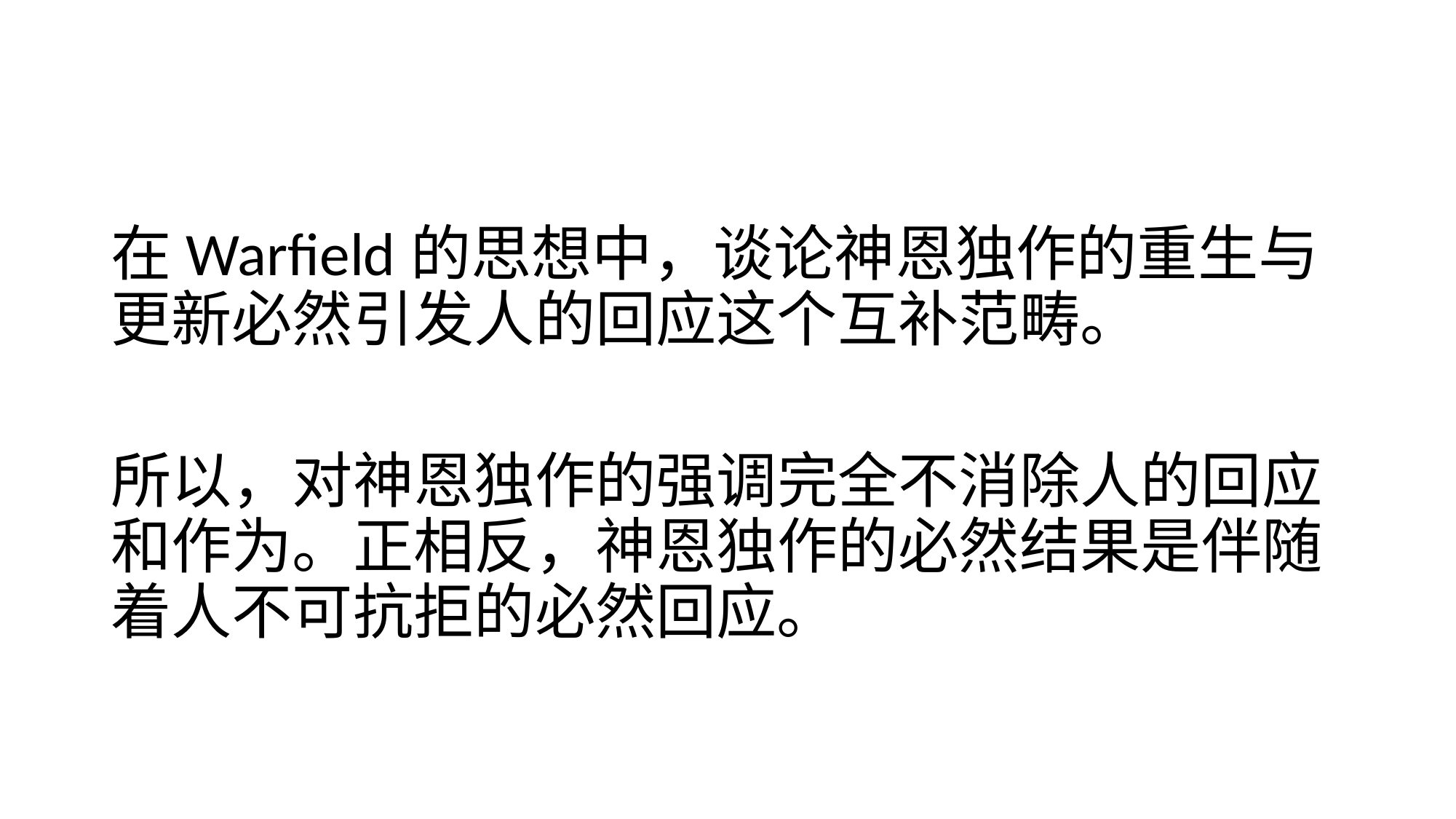

#
在Warfield的思想中，谈论神恩独作的重生与更新必然引发人的回应这个互补范畴。

所以，对神恩独作的强调完全不消除人的回应和作为。正相反，神恩独作的必然结果是伴随着人不可抗拒的必然回应。